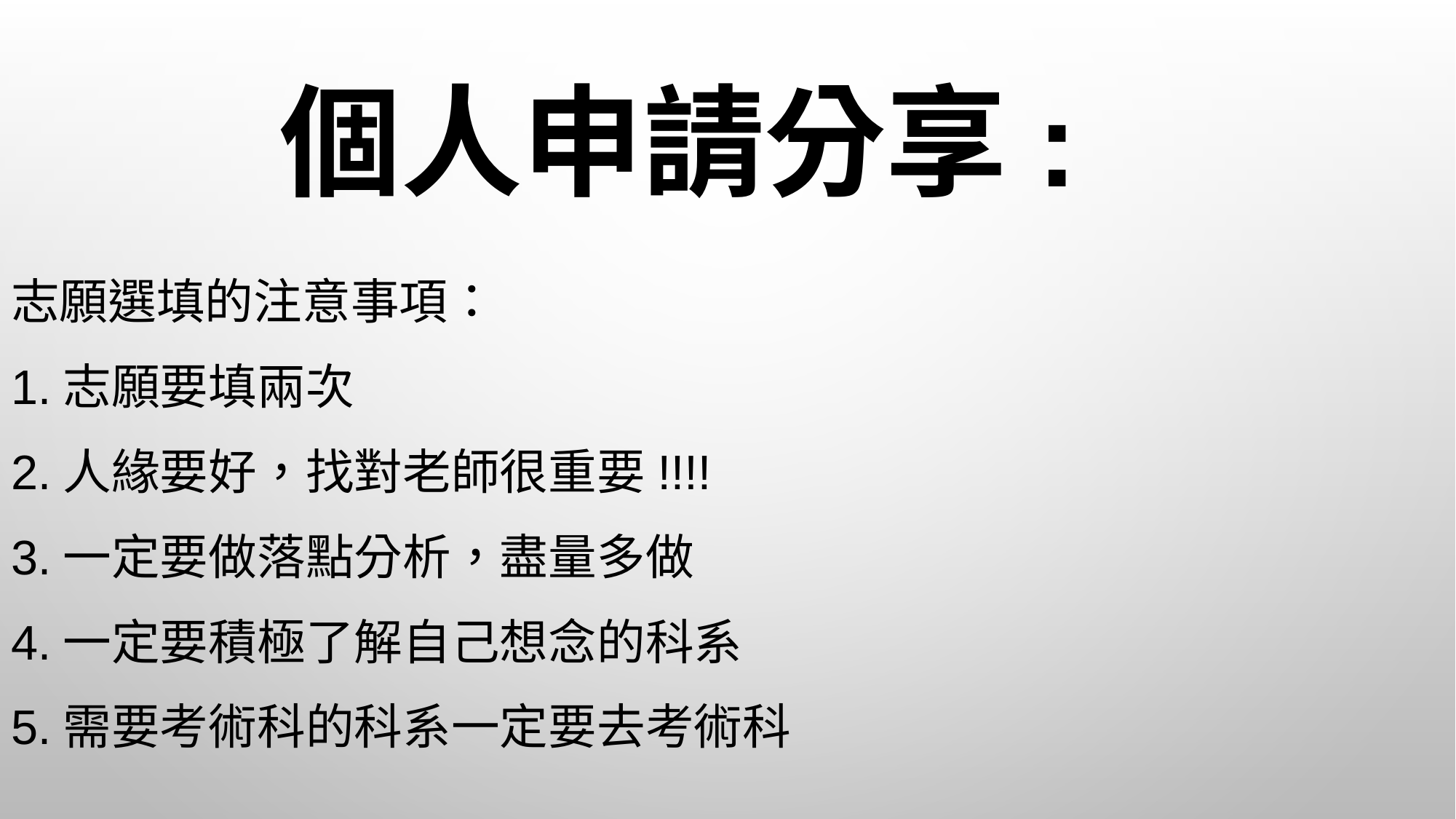

# 個人申請分享:
志願選填的注意事項：
1.志願要填兩次
2.人緣要好，找對老師很重要!!!!
3.一定要做落點分析，盡量多做
4.一定要積極了解自己想念的科系
5.需要考術科的科系一定要去考術科